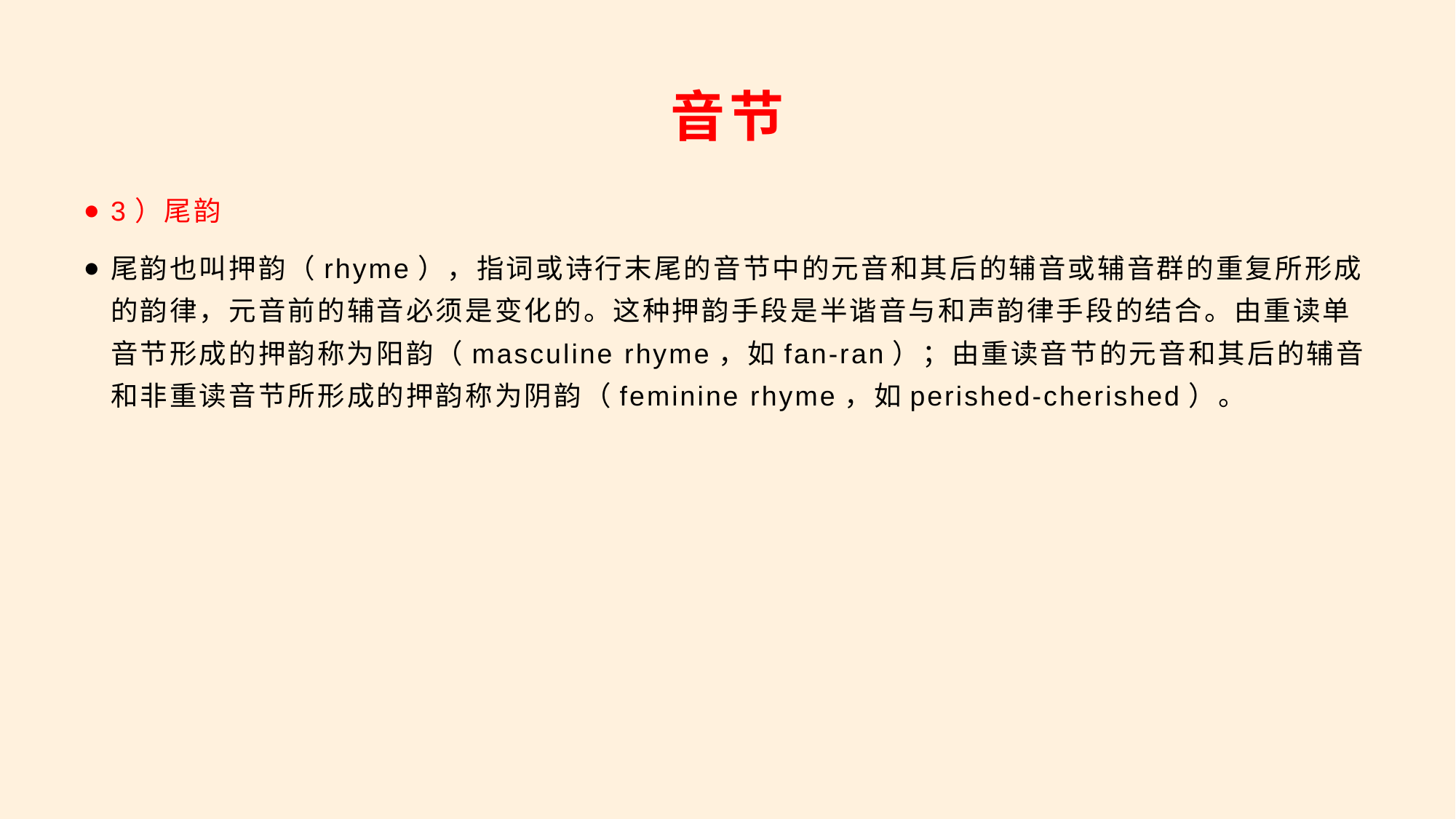

# 音节
3）尾韵
尾韵也叫押韵（rhyme），指词或诗行末尾的音节中的元音和其后的辅音或辅音群的重复所形成的韵律，元音前的辅音必须是变化的。这种押韵手段是半谐音与和声韵律手段的结合。由重读单音节形成的押韵称为阳韵（masculine rhyme，如fan-ran）；由重读音节的元音和其后的辅音和非重读音节所形成的押韵称为阴韵（feminine rhyme，如perished-cherished）。